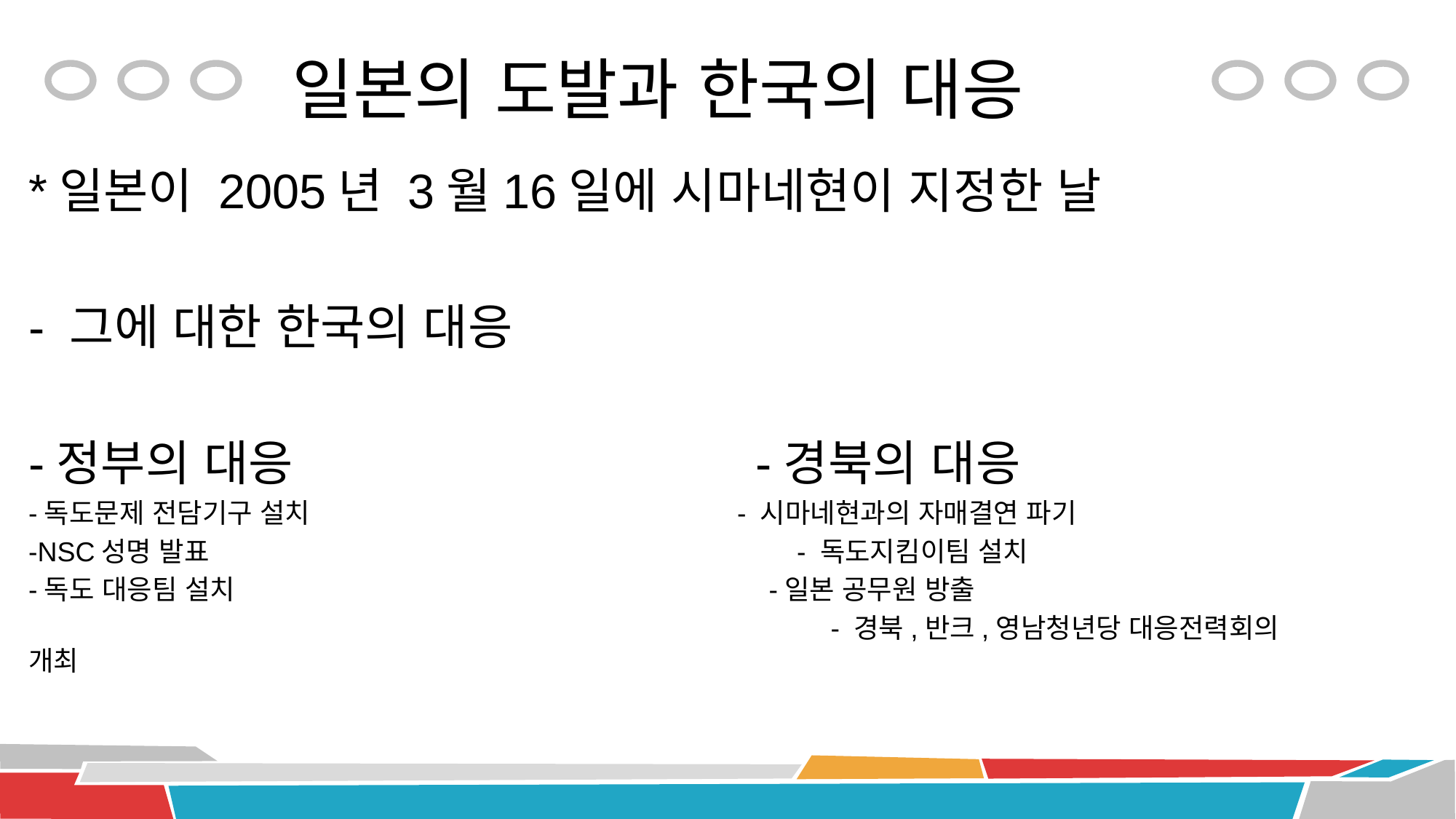

# 일본의 도발과 한국의 대응
*일본이 2005년 3월16일에 시마네현이 지정한 날

- 그에 대한 한국의 대응

-정부의 대응                                 -경북의 대응
-독도문제 전담기구 설치                                                       - 시마네현과의 자매결연 파기
-NSC성명 발표                                                                            - 독도지킴이팀 설치
-독도 대응팀 설치                                                                     -일본 공무원 방출
                                                                                                         - 경북,반크,영남청년당 대응전력회의 개최